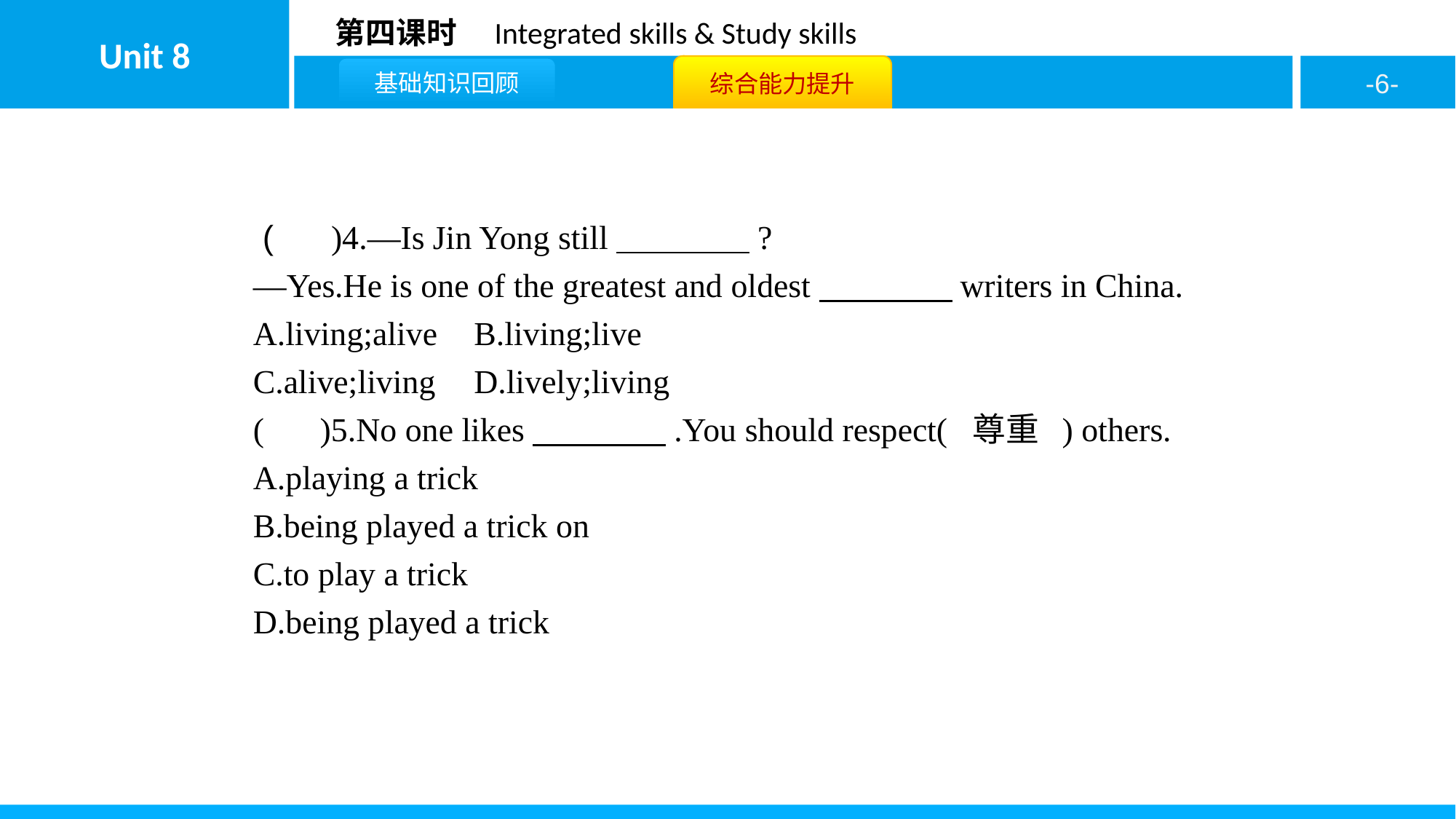

(  C  )4.—Is Jin Yong still　　　　?
—Yes.He is one of the greatest and oldest　　　　writers in China.
A.living;alive	B.living;live
C.alive;living	D.lively;living
(  B  )5.No one likes　　　　.You should respect(  尊重  ) others.
A.playing a trick
B.being played a trick on
C.to play a trick
D.being played a trick